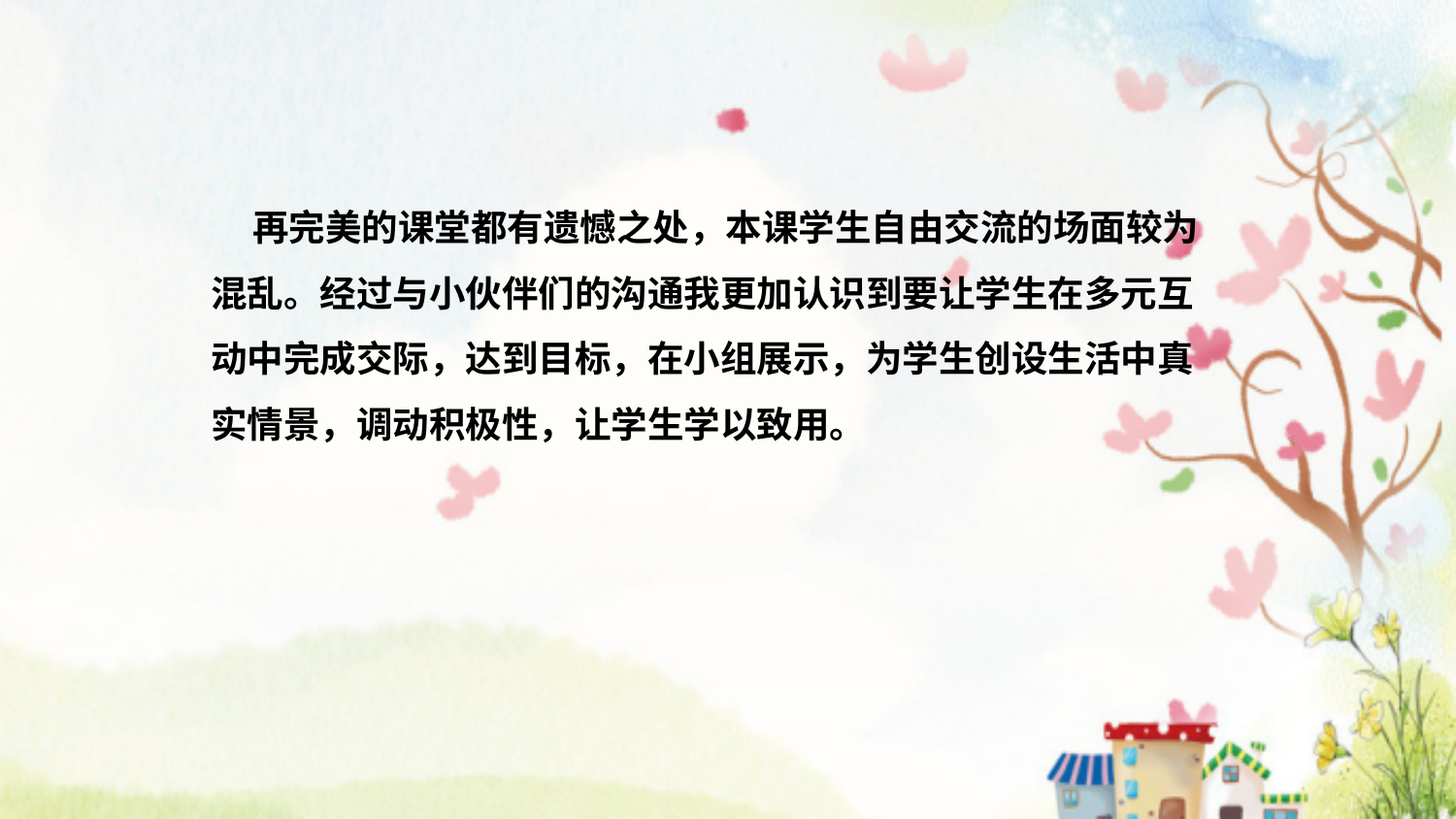

再完美的课堂都有遗憾之处，本课学生自由交流的场面较为混乱。经过与小伙伴们的沟通我更加认识到要让学生在多元互动中完成交际，达到目标，在小组展示，为学生创设生活中真实情景，调动积极性，让学生学以致用。